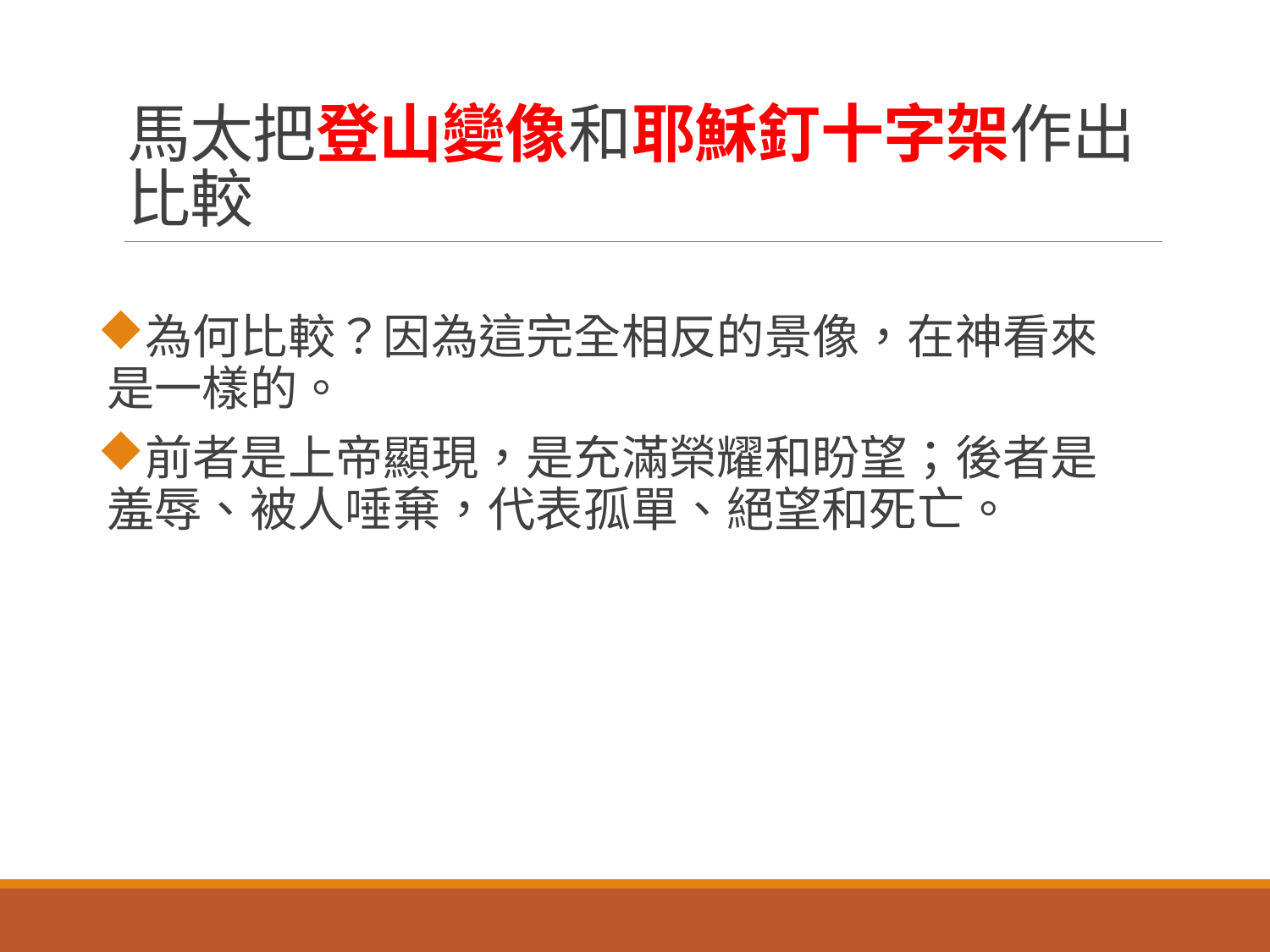

# 馬太把登山變像和耶穌釘十字架作出比較
為何比較？因為這完全相反的景像，在神看來是一樣的。
前者是上帝顯現，是充滿榮耀和盼望；後者是羞辱、被人唾棄，代表孤單、絕望和死亡。